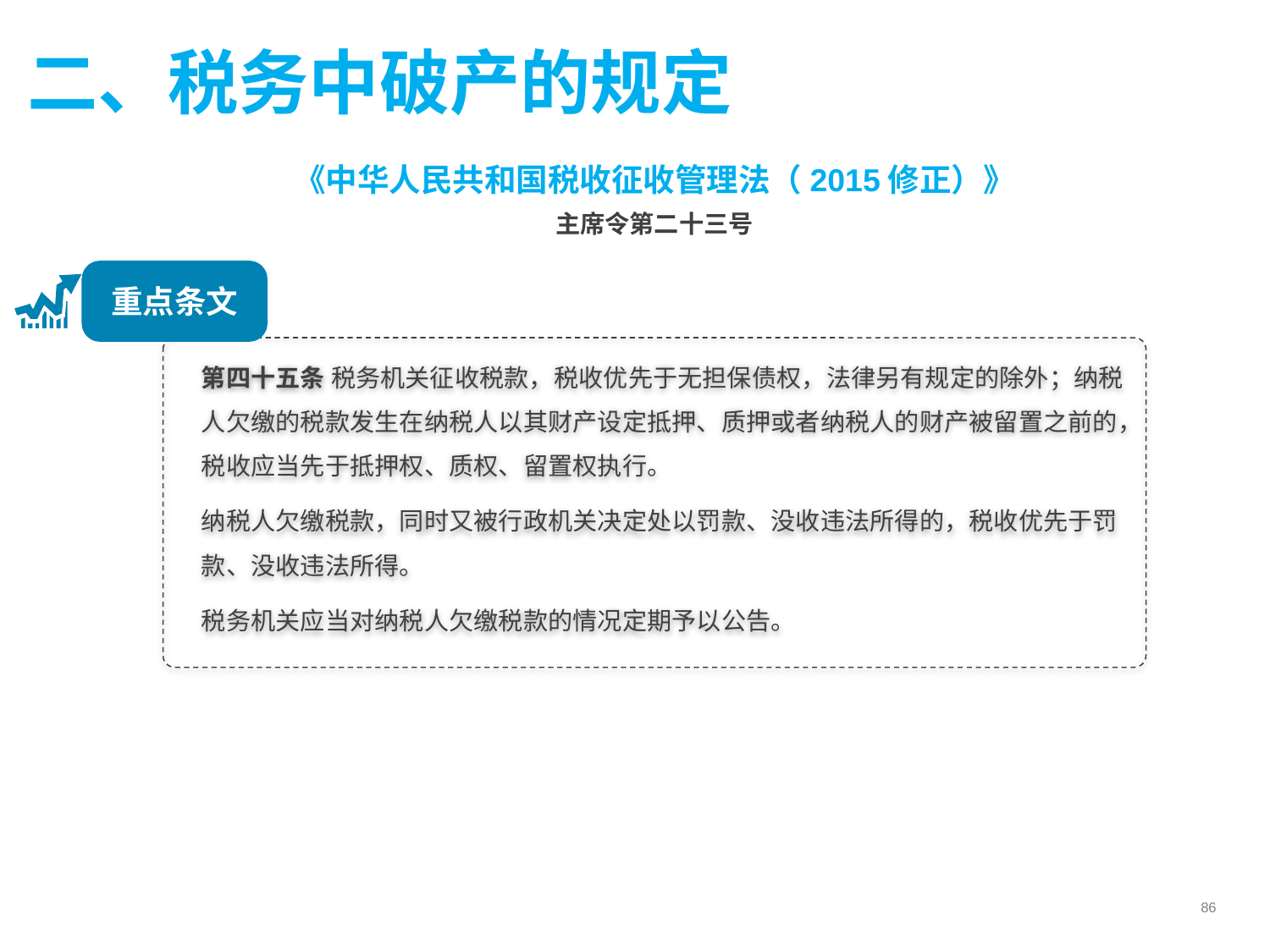

二、税务中破产的规定

《中华人民共和国税收征收管理法（2015修正）》
主席令第二十三号
重点条文

第四十五条 税务机关征收税款，税收优先于无担保债权，法律另有规定的除外；纳税人欠缴的税款发生在纳税人以其财产设定抵押、质押或者纳税人的财产被留置之前的，税收应当先于抵押权、质权、留置权执行。
纳税人欠缴税款，同时又被行政机关决定处以罚款、没收违法所得的，税收优先于罚款、没收违法所得。
税务机关应当对纳税人欠缴税款的情况定期予以公告。

86